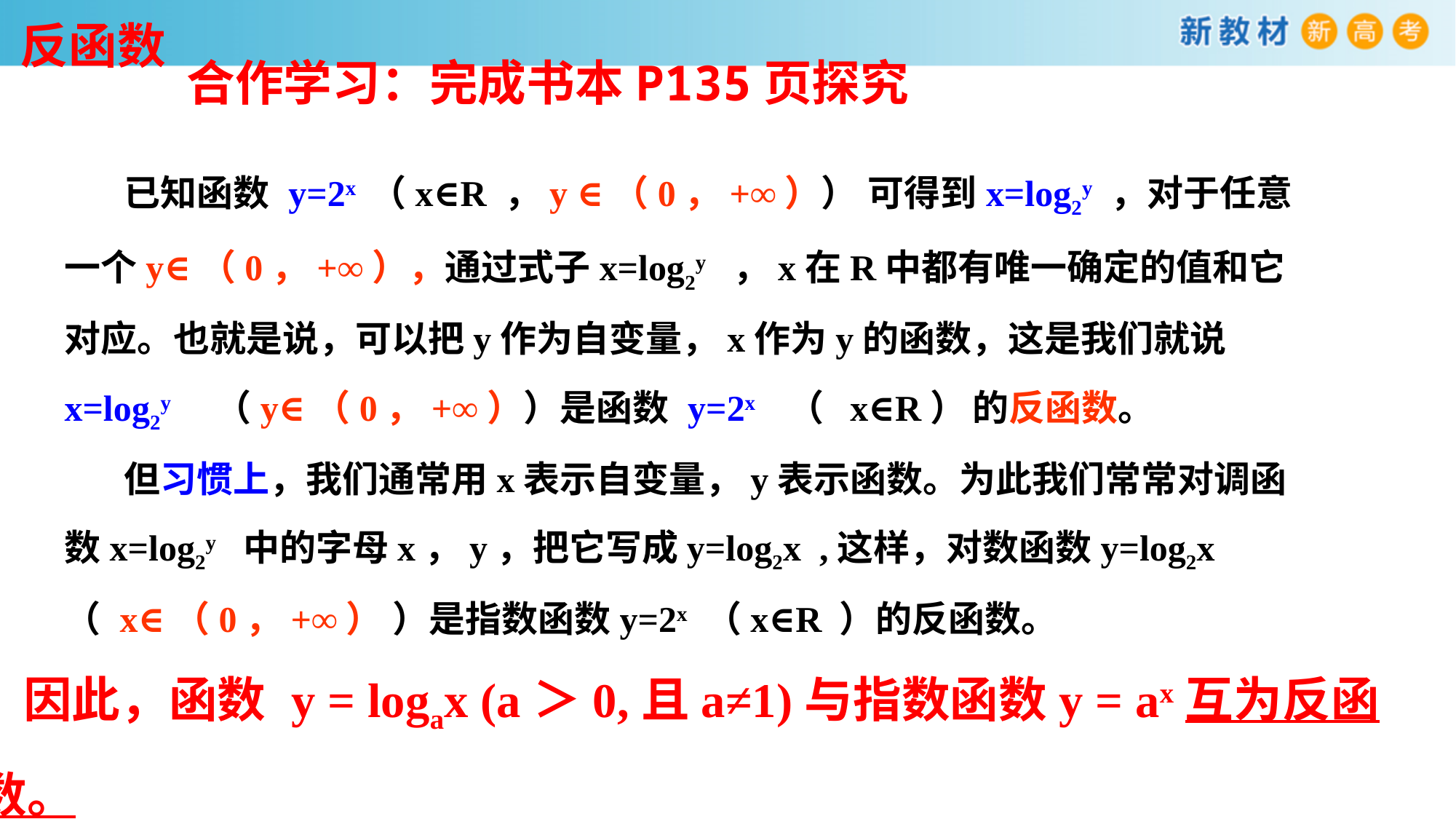

反函数

合作学习：完成书本P135页探究

     已知函数 y=2x （x∈R ，y ∈（0，+∞）） 可得到x=log2y ，对于任意一个y∈（0，+∞），通过式子x=log2y  ，x在R中都有唯一确定的值和它对应。也就是说，可以把y作为自变量，x作为y的函数，这是我们就说x=log2y      （y∈（0，+∞））是函数 y=2x   （   x∈R） 的反函数。
     但习惯上，我们通常用x表示自变量，y表示函数。为此我们常常对调函数x=log2y  中的字母x，y，把它写成y=log2x  ,这样，对数函数y=log2x （ x∈（0，+∞） ）是指数函数y=2x （x∈R ）的反函数。
   因此，函数 y = logax (a＞0,且a≠1)与指数函数y = ax互为反函数。